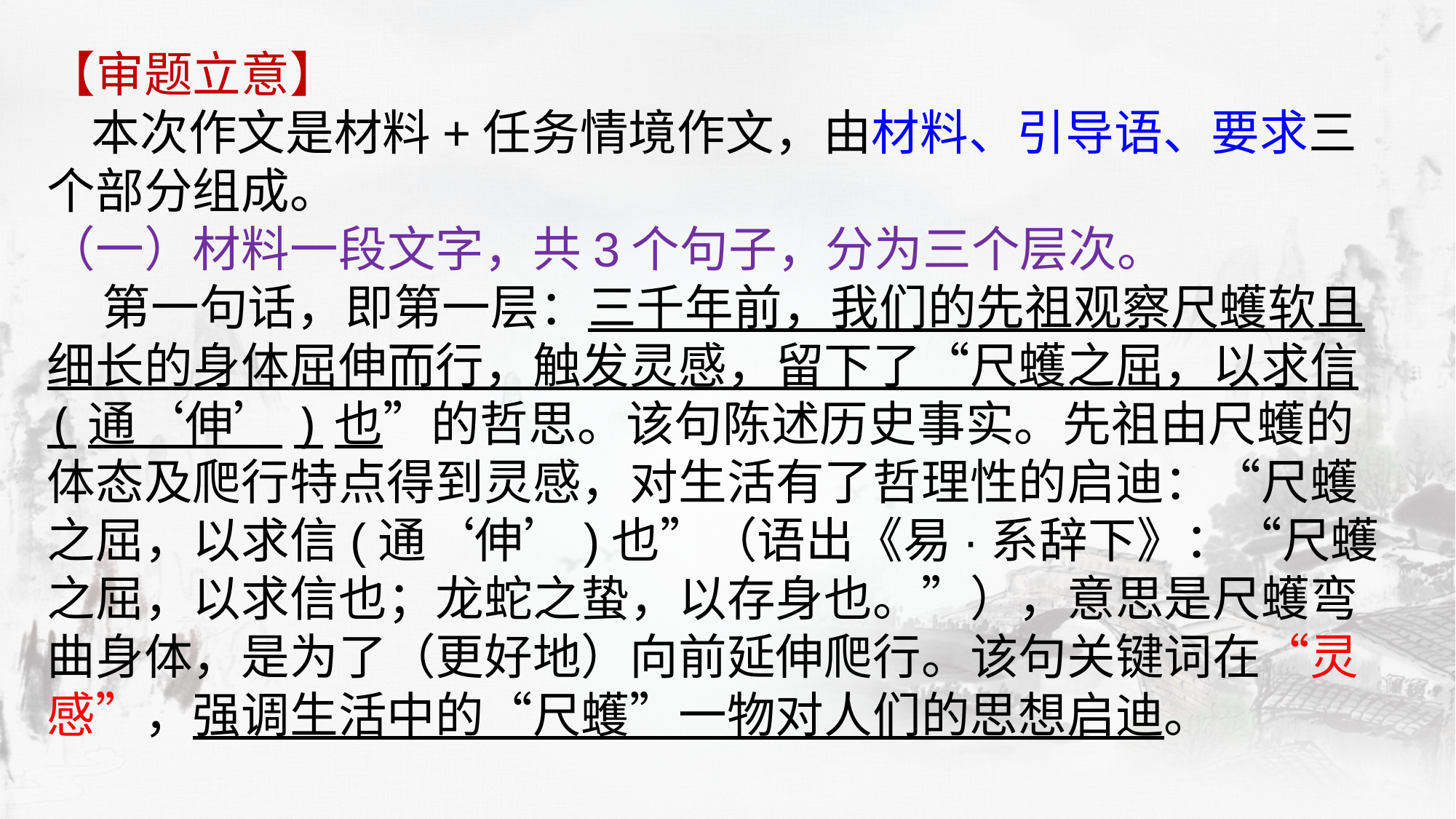

【审题立意】
   本次作文是材料+任务情境作文，由材料、引导语、要求三个部分组成。
（一）材料一段文字，共3个句子，分为三个层次。
    第一句话，即第一层：三千年前，我们的先祖观察尺蠖软且细长的身体屈伸而行，触发灵感，留下了“尺蠖之屈，以求信(通‘伸’)也”的哲思。该句陈述历史事实。先祖由尺蠖的体态及爬行特点得到灵感，对生活有了哲理性的启迪：“尺蠖之屈，以求信(通‘伸’)也”（语出《易·系辞下》：“尺蠖之屈，以求信也；龙蛇之蛰，以存身也。”），意思是尺蠖弯曲身体，是为了（更好地）向前延伸爬行。该句关键词在“灵感”，强调生活中的“尺蠖”一物对人们的思想启迪。